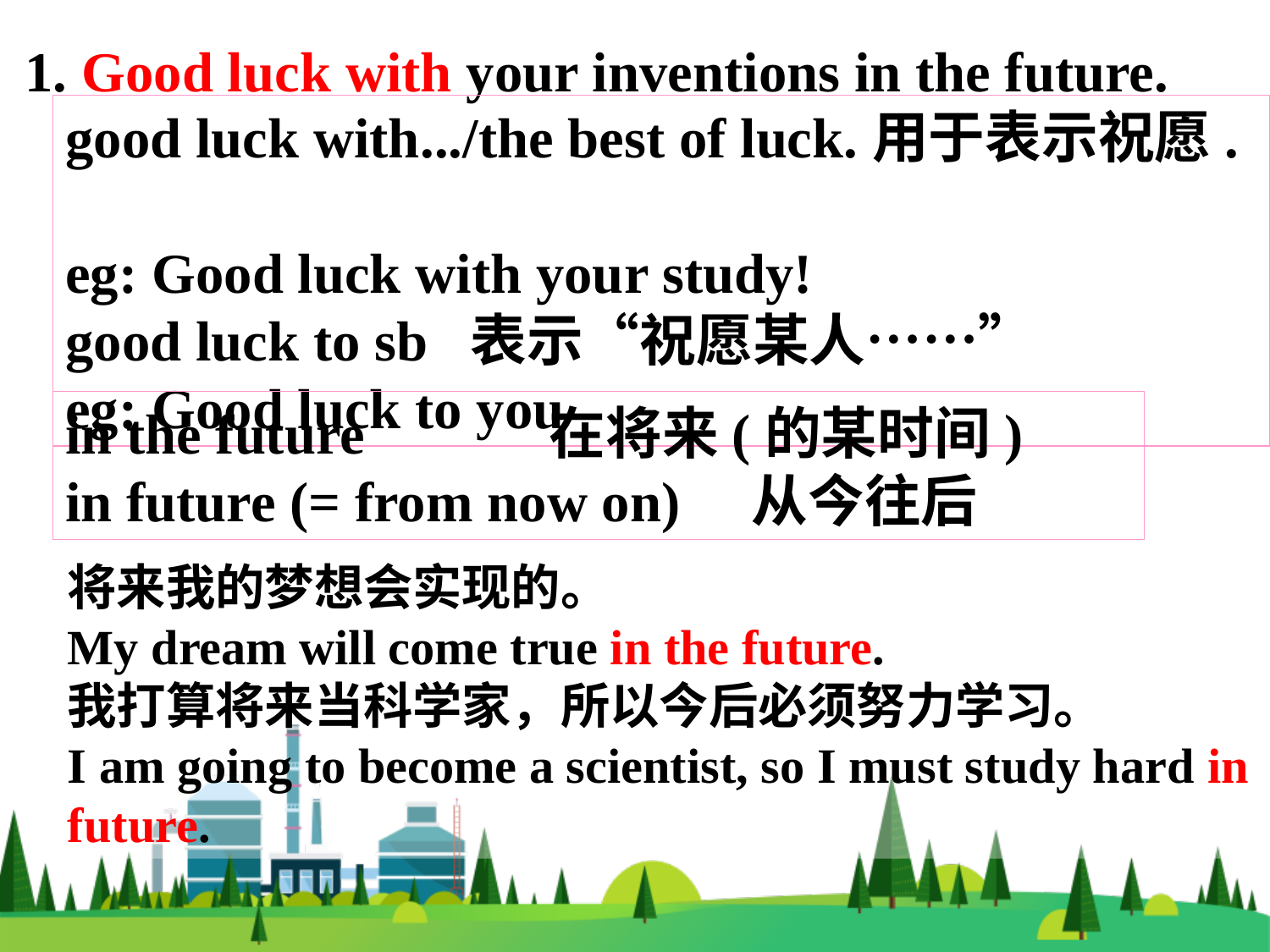

1. Good luck with your inventions in the future.
good luck with.../the best of luck.用于表示祝愿.
eg: Good luck with your study!
good luck to sb  表示“祝愿某人……”
eg: Good luck to you
in the future            在将来(的某时间)
in future (= from now on)    从今往后
将来我的梦想会实现的。
My dream will come true in the future.
我打算将来当科学家，所以今后必须努力学习。
I am going to become a scientist, so I must study hard in future.